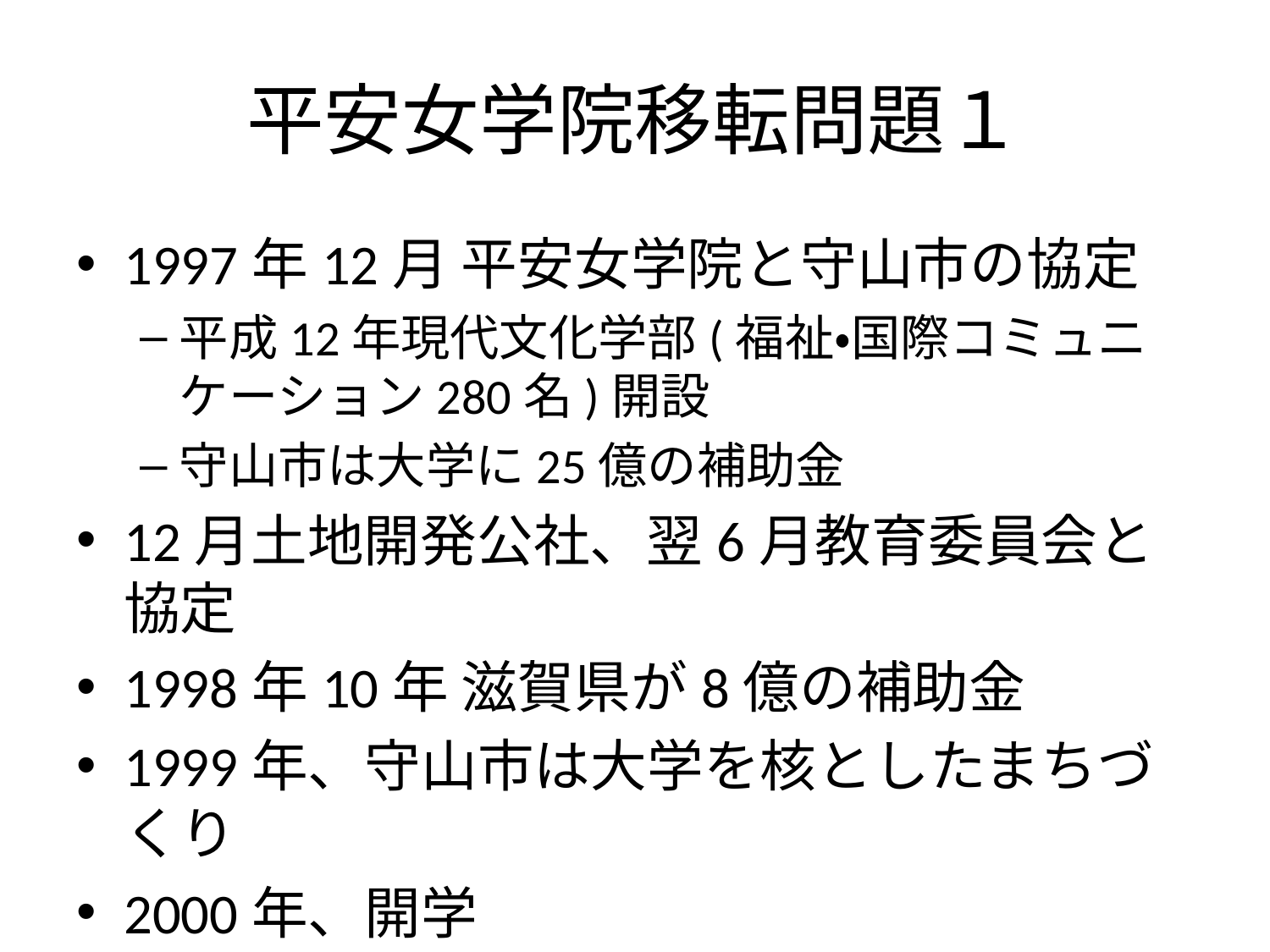

# 平安女学院移転問題１
1997年12月 平安女学院と守山市の協定
平成12年現代文化学部(福祉・国際コミュニケーション280名)開設
守山市は大学に25億の補助金
12月土地開発公社、翌6月教育委員会と協定
1998年10年 滋賀県が8億の補助金
1999年、守山市は大学を核としたまちづくり
2000年、開学